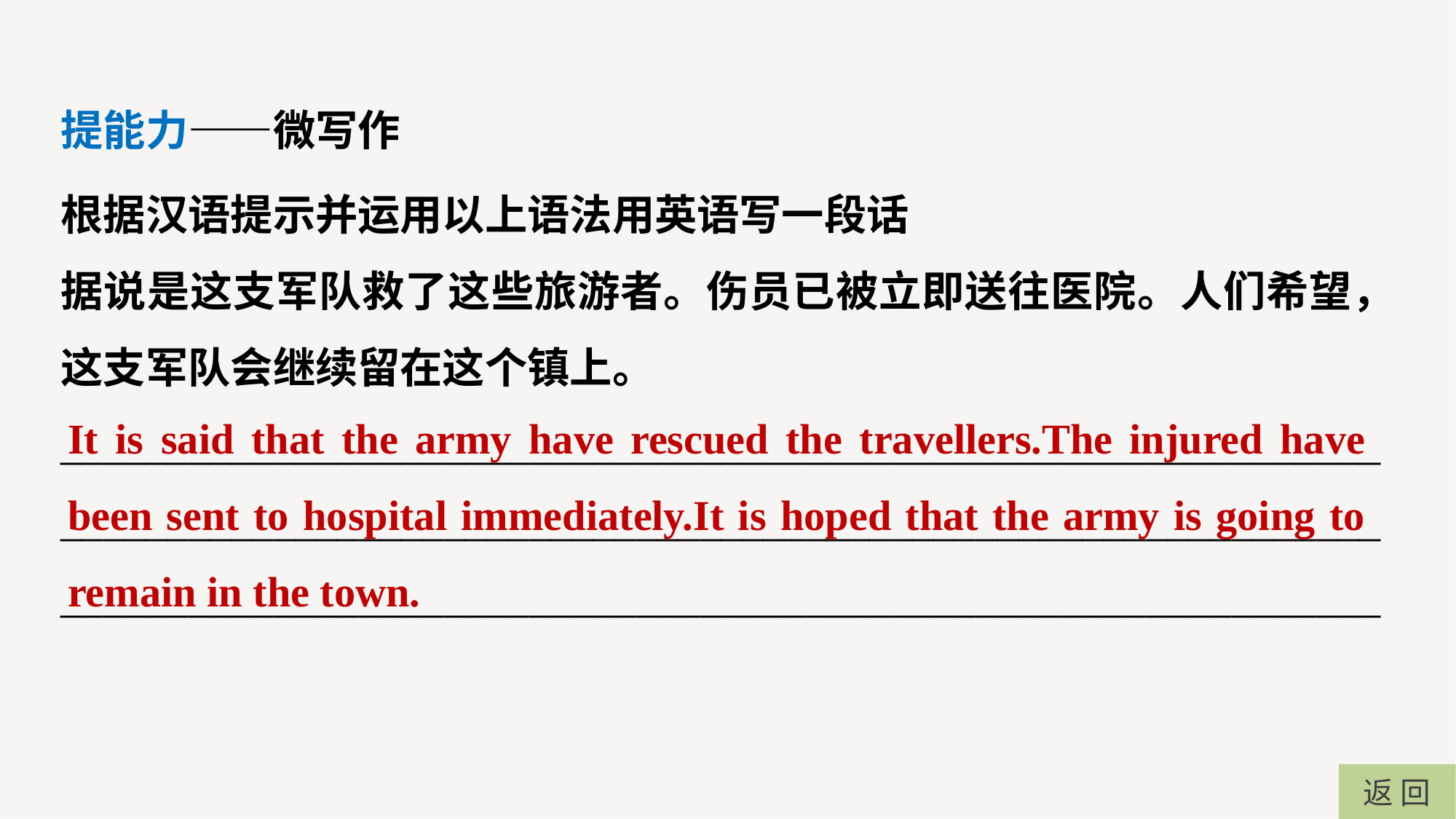

提能力——微写作
根据汉语提示并运用以上语法用英语写一段话
据说是这支军队救了这些旅游者。伤员已被立即送往医院。人们希望，这支军队会继续留在这个镇上。
__________________________________________________________________________________________________________________________________________________________________________________________
It is said that the army have rescued the travellers.The injured have been sent to hospital immediately.It is hoped that the army is going to remain in the town.
返 回